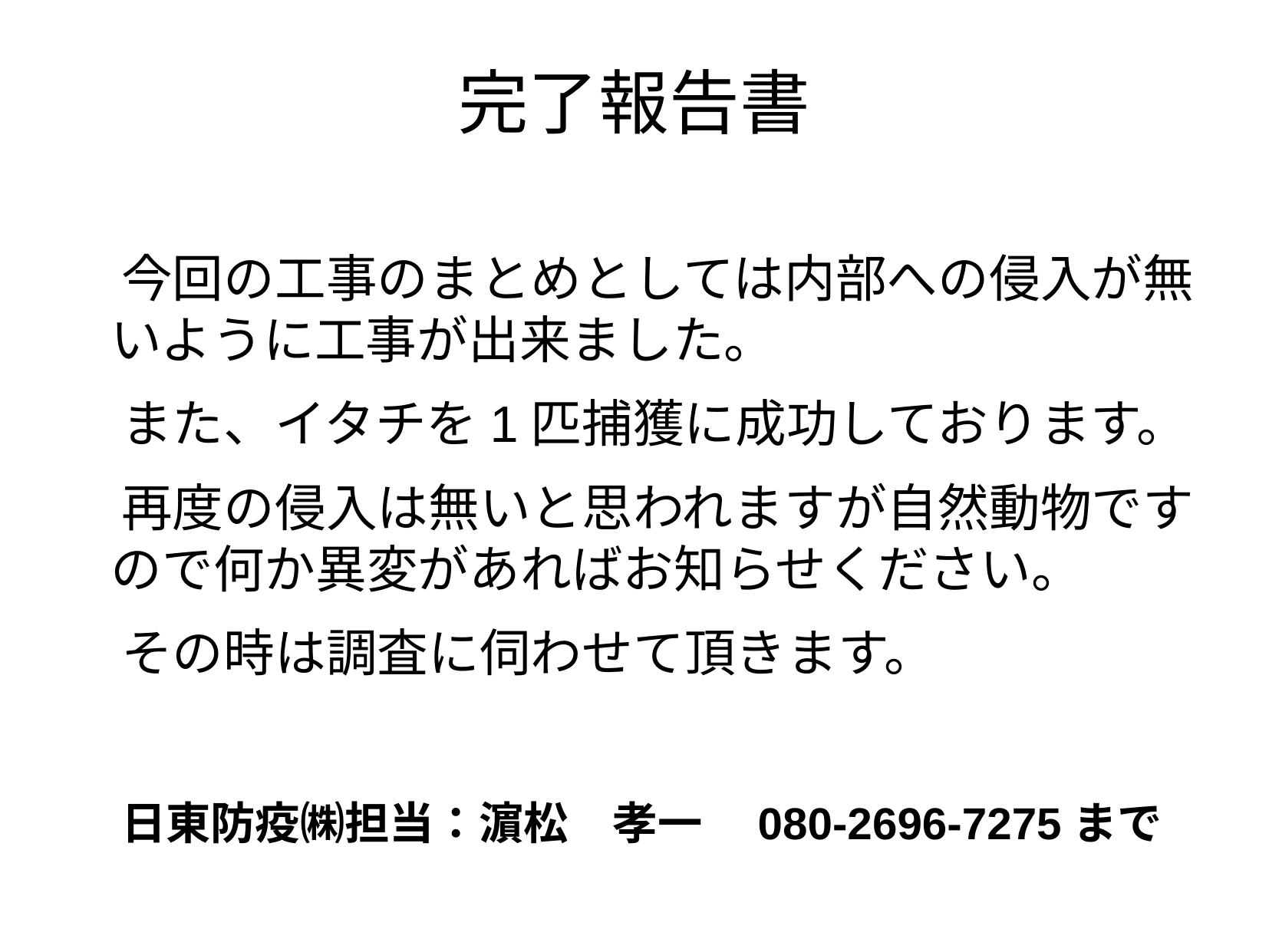

完了報告書

　今回の工事のまとめとしては内部への侵入が無いように工事が出来ました。
　また、イタチを1匹捕獲に成功しております。
　再度の侵入は無いと思われますが自然動物ですので何か異変があればお知らせください。
　その時は調査に伺わせて頂きます。

　日東防疫㈱担当：濵松　孝一　080-2696-7275まで